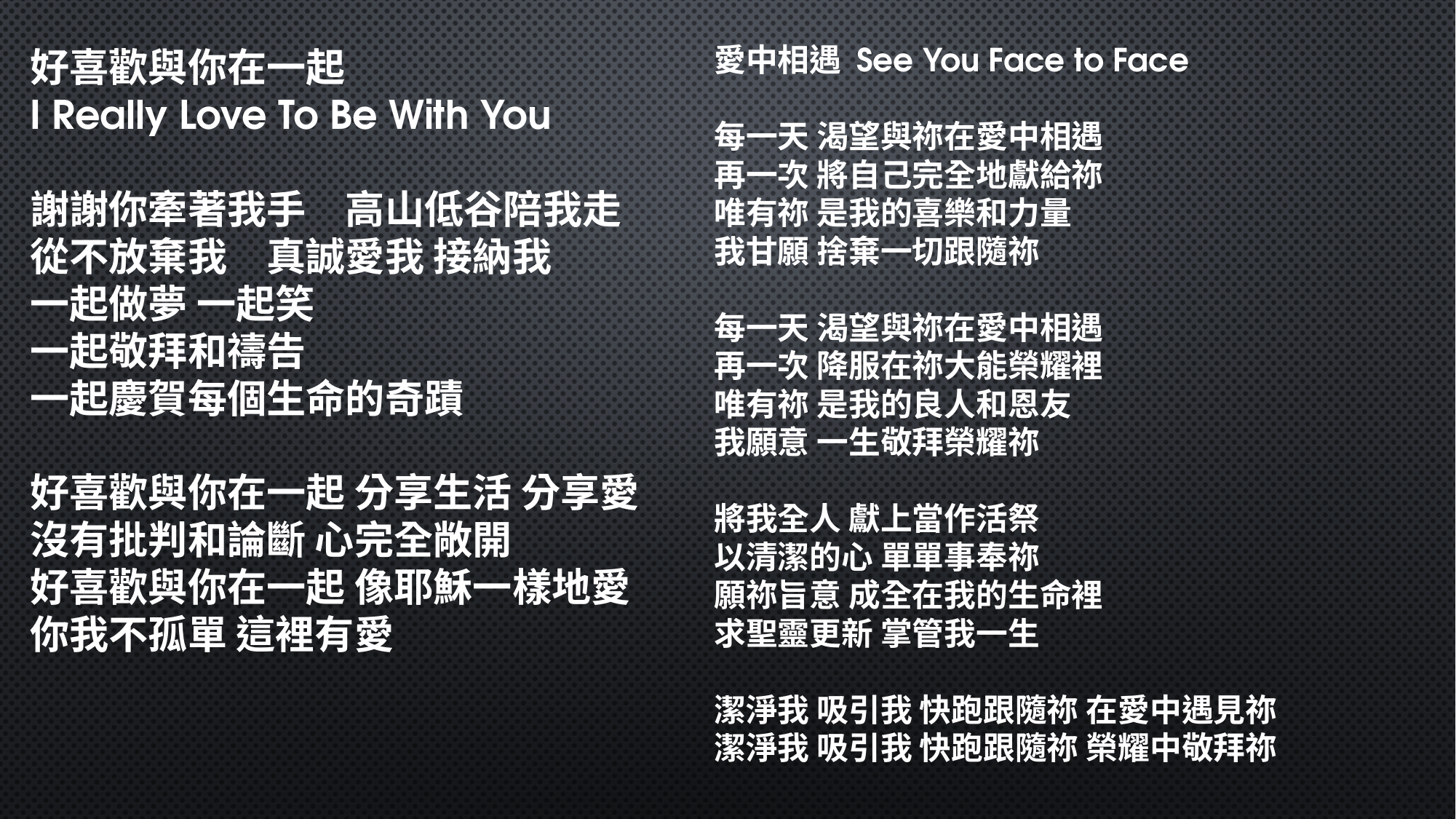

愛中相遇 See You Face to Face

每一天 渴望與祢在愛中相遇
再一次 將自己完全地獻給祢
唯有祢 是我的喜樂和力量
我甘願 捨棄一切跟隨祢

每一天 渴望與祢在愛中相遇
再一次 降服在祢大能榮耀裡
唯有祢 是我的良人和恩友
我願意 一生敬拜榮耀祢

將我全人 獻上當作活祭
以清潔的心 單單事奉祢
願祢旨意 成全在我的生命裡
求聖靈更新 掌管我一生

潔淨我 吸引我 快跑跟隨祢 在愛中遇見祢
潔淨我 吸引我 快跑跟隨祢 榮耀中敬拜祢
好喜歡與你在一起
I Really Love To Be With You

謝謝你牽著我手　高山低谷陪我走
從不放棄我　真誠愛我 接納我
一起做夢 一起笑
一起敬拜和禱告
一起慶賀每個生命的奇蹟

好喜歡與你在一起 分享生活 分享愛
沒有批判和論斷 心完全敞開
好喜歡與你在一起 像耶穌一樣地愛
你我不孤單 這裡有愛